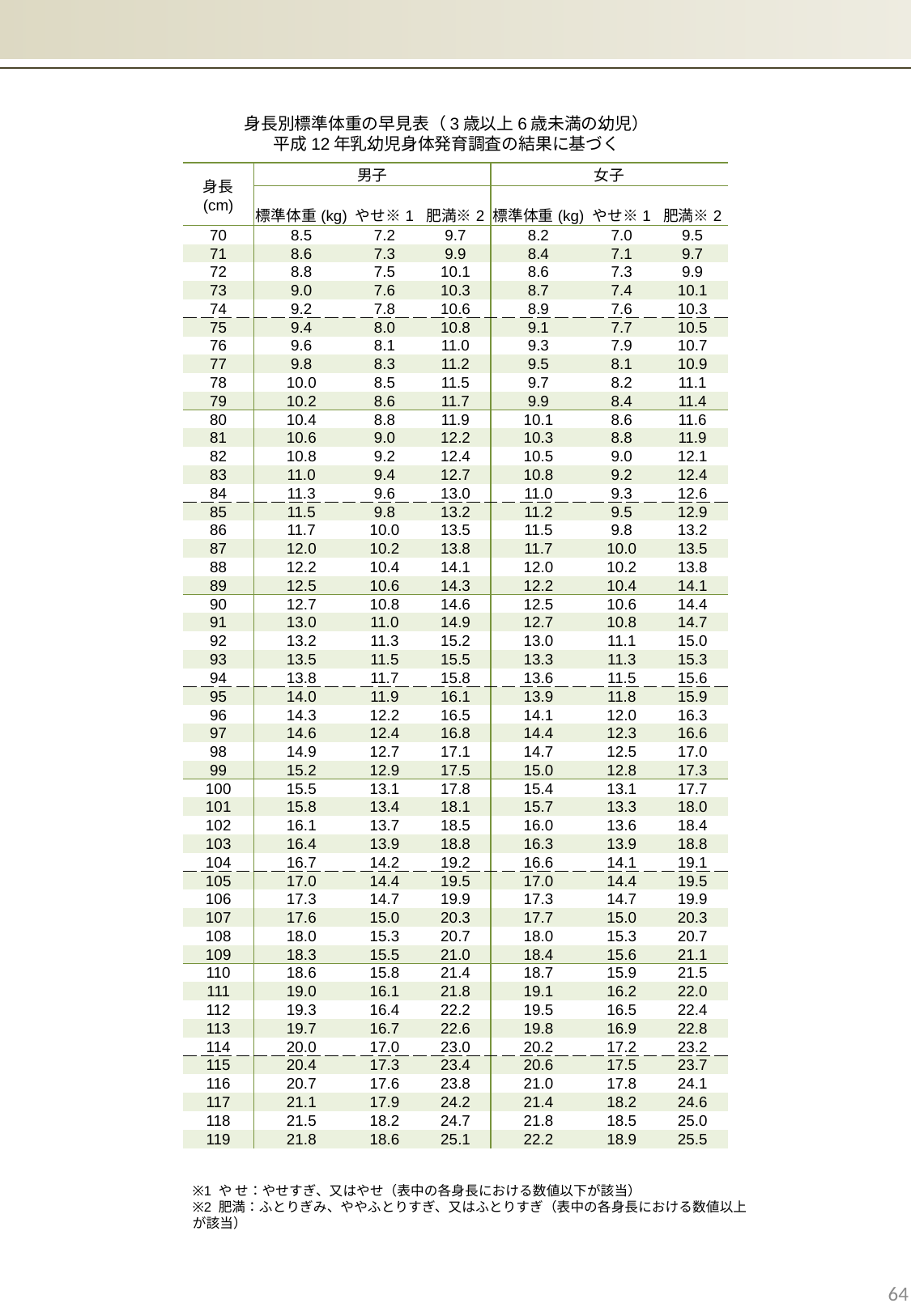

身長別標準体重の早見表（3歳以上6歳未満の幼児）
平成12年乳幼児身体発育調査の結果に基づく
| 身長 (cm) | 男子 |  |  | 女子 |  |  |
| --- | --- | --- | --- | --- | --- | --- |
|  | 標準体重(kg) | やせ※1 | 肥満※2 | 標準体重(kg) | やせ※1 | 肥満※2 |
| 70 | 8.5 | 7.2 | 9.7 | 8.2 | 7.0 | 9.5 |
| 71 | 8.6 | 7.3 | 9.9 | 8.4 | 7.1 | 9.7 |
| 72 | 8.8 | 7.5 | 10.1 | 8.6 | 7.3 | 9.9 |
| 73 | 9.0 | 7.6 | 10.3 | 8.7 | 7.4 | 10.1 |
| 74 | 9.2 | 7.8 | 10.6 | 8.9 | 7.6 | 10.3 |
| 75 | 9.4 | 8.0 | 10.8 | 9.1 | 7.7 | 10.5 |
| 76 | 9.6 | 8.1 | 11.0 | 9.3 | 7.9 | 10.7 |
| 77 | 9.8 | 8.3 | 11.2 | 9.5 | 8.1 | 10.9 |
| 78 | 10.0 | 8.5 | 11.5 | 9.7 | 8.2 | 11.1 |
| 79 | 10.2 | 8.6 | 11.7 | 9.9 | 8.4 | 11.4 |
| 80 | 10.4 | 8.8 | 11.9 | 10.1 | 8.6 | 11.6 |
| 81 | 10.6 | 9.0 | 12.2 | 10.3 | 8.8 | 11.9 |
| 82 | 10.8 | 9.2 | 12.4 | 10.5 | 9.0 | 12.1 |
| 83 | 11.0 | 9.4 | 12.7 | 10.8 | 9.2 | 12.4 |
| 84 | 11.3 | 9.6 | 13.0 | 11.0 | 9.3 | 12.6 |
| 85 | 11.5 | 9.8 | 13.2 | 11.2 | 9.5 | 12.9 |
| 86 | 11.7 | 10.0 | 13.5 | 11.5 | 9.8 | 13.2 |
| 87 | 12.0 | 10.2 | 13.8 | 11.7 | 10.0 | 13.5 |
| 88 | 12.2 | 10.4 | 14.1 | 12.0 | 10.2 | 13.8 |
| 89 | 12.5 | 10.6 | 14.3 | 12.2 | 10.4 | 14.1 |
| 90 | 12.7 | 10.8 | 14.6 | 12.5 | 10.6 | 14.4 |
| 91 | 13.0 | 11.0 | 14.9 | 12.7 | 10.8 | 14.7 |
| 92 | 13.2 | 11.3 | 15.2 | 13.0 | 11.1 | 15.0 |
| 93 | 13.5 | 11.5 | 15.5 | 13.3 | 11.3 | 15.3 |
| 94 | 13.8 | 11.7 | 15.8 | 13.6 | 11.5 | 15.6 |
| 95 | 14.0 | 11.9 | 16.1 | 13.9 | 11.8 | 15.9 |
| 96 | 14.3 | 12.2 | 16.5 | 14.1 | 12.0 | 16.3 |
| 97 | 14.6 | 12.4 | 16.8 | 14.4 | 12.3 | 16.6 |
| 98 | 14.9 | 12.7 | 17.1 | 14.7 | 12.5 | 17.0 |
| 99 | 15.2 | 12.9 | 17.5 | 15.0 | 12.8 | 17.3 |
| 100 | 15.5 | 13.1 | 17.8 | 15.4 | 13.1 | 17.7 |
| 101 | 15.8 | 13.4 | 18.1 | 15.7 | 13.3 | 18.0 |
| 102 | 16.1 | 13.7 | 18.5 | 16.0 | 13.6 | 18.4 |
| 103 | 16.4 | 13.9 | 18.8 | 16.3 | 13.9 | 18.8 |
| 104 | 16.7 | 14.2 | 19.2 | 16.6 | 14.1 | 19.1 |
| 105 | 17.0 | 14.4 | 19.5 | 17.0 | 14.4 | 19.5 |
| 106 | 17.3 | 14.7 | 19.9 | 17.3 | 14.7 | 19.9 |
| 107 | 17.6 | 15.0 | 20.3 | 17.7 | 15.0 | 20.3 |
| 108 | 18.0 | 15.3 | 20.7 | 18.0 | 15.3 | 20.7 |
| 109 | 18.3 | 15.5 | 21.0 | 18.4 | 15.6 | 21.1 |
| 110 | 18.6 | 15.8 | 21.4 | 18.7 | 15.9 | 21.5 |
| 111 | 19.0 | 16.1 | 21.8 | 19.1 | 16.2 | 22.0 |
| 112 | 19.3 | 16.4 | 22.2 | 19.5 | 16.5 | 22.4 |
| 113 | 19.7 | 16.7 | 22.6 | 19.8 | 16.9 | 22.8 |
| 114 | 20.0 | 17.0 | 23.0 | 20.2 | 17.2 | 23.2 |
| 115 | 20.4 | 17.3 | 23.4 | 20.6 | 17.5 | 23.7 |
| 116 | 20.7 | 17.6 | 23.8 | 21.0 | 17.8 | 24.1 |
| 117 | 21.1 | 17.9 | 24.2 | 21.4 | 18.2 | 24.6 |
| 118 | 21.5 | 18.2 | 24.7 | 21.8 | 18.5 | 25.0 |
| 119 | 21.8 | 18.6 | 25.1 | 22.2 | 18.9 | 25.5 |
※1 や せ：やせすぎ、又はやせ（表中の各身長における数値以下が該当）
※2 肥満：ふとりぎみ、ややふとりすぎ、又はふとりすぎ（表中の各身長における数値以上が該当）
64